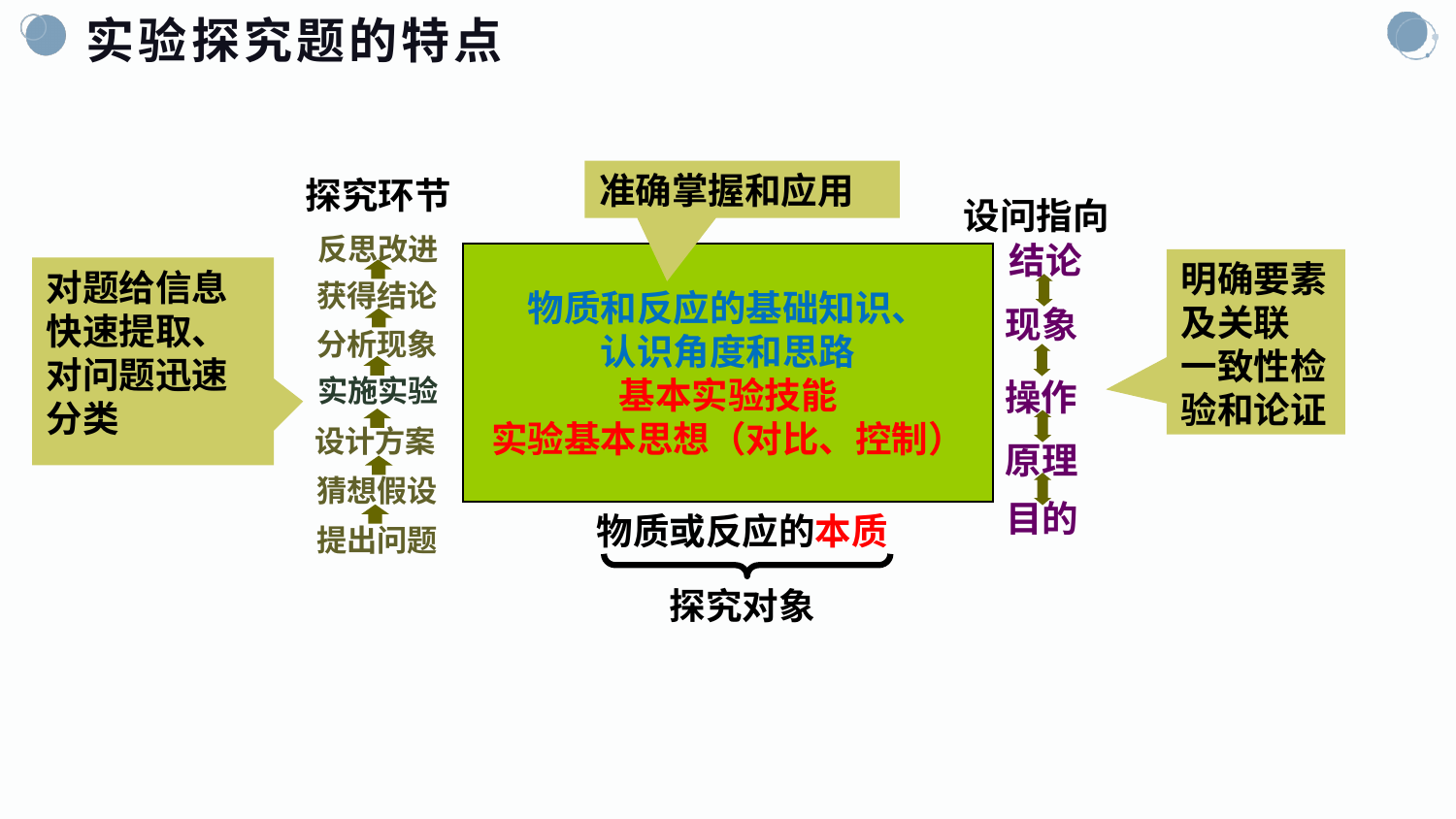

# 实验探究题的特点
准确掌握和应用
探究环节
设问指向

反思改进
结论
物质和反应的基础知识、
认识角度和思路
基本实验技能
实验基本思想（对比、控制）
明确要素
及关联
一致性检验和论证
对题给信息快速提取、对问题迅速分类

获得结论

现象

分析现象

实施实验
操作

设计方案

原理

猜想假设

目的
物质或反应的本质

提出问题
探究对象